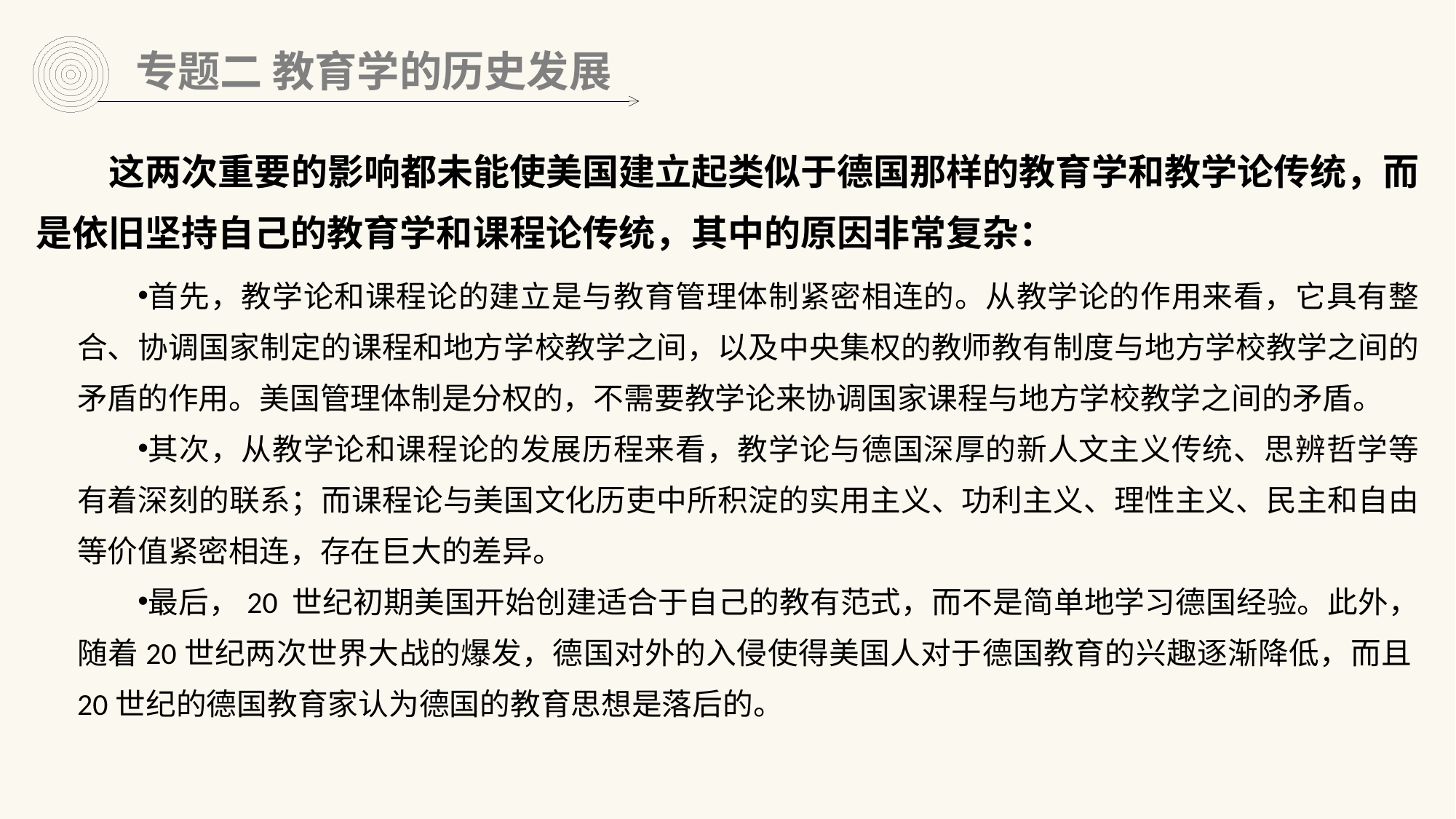

专题二 教育学的历史发展
这两次重要的影响都未能使美国建立起类似于德国那样的教育学和教学论传统，而是依旧坚持自己的教育学和课程论传统，其中的原因非常复杂：
首先，教学论和课程论的建立是与教育管理体制紧密相连的。从教学论的作用来看，它具有整合、协调国家制定的课程和地方学校教学之间，以及中央集权的教师教有制度与地方学校教学之间的矛盾的作用。美国管理体制是分权的，不需要教学论来协调国家课程与地方学校教学之间的矛盾。
其次，从教学论和课程论的发展历程来看，教学论与德国深厚的新人文主义传统、思辨哲学等有着深刻的联系；而课程论与美国文化历吏中所积淀的实用主义、功利主义、理性主义、民主和自由等价值紧密相连，存在巨大的差异。
最后，20 世纪初期美国开始创建适合于自己的教有范式，而不是简单地学习德国经验。此外， 随着20世纪两次世界大战的爆发，德国对外的入侵使得美国人对于德国教育的兴趣逐渐降低，而且20世纪的德国教育家认为德国的教育思想是落后的。